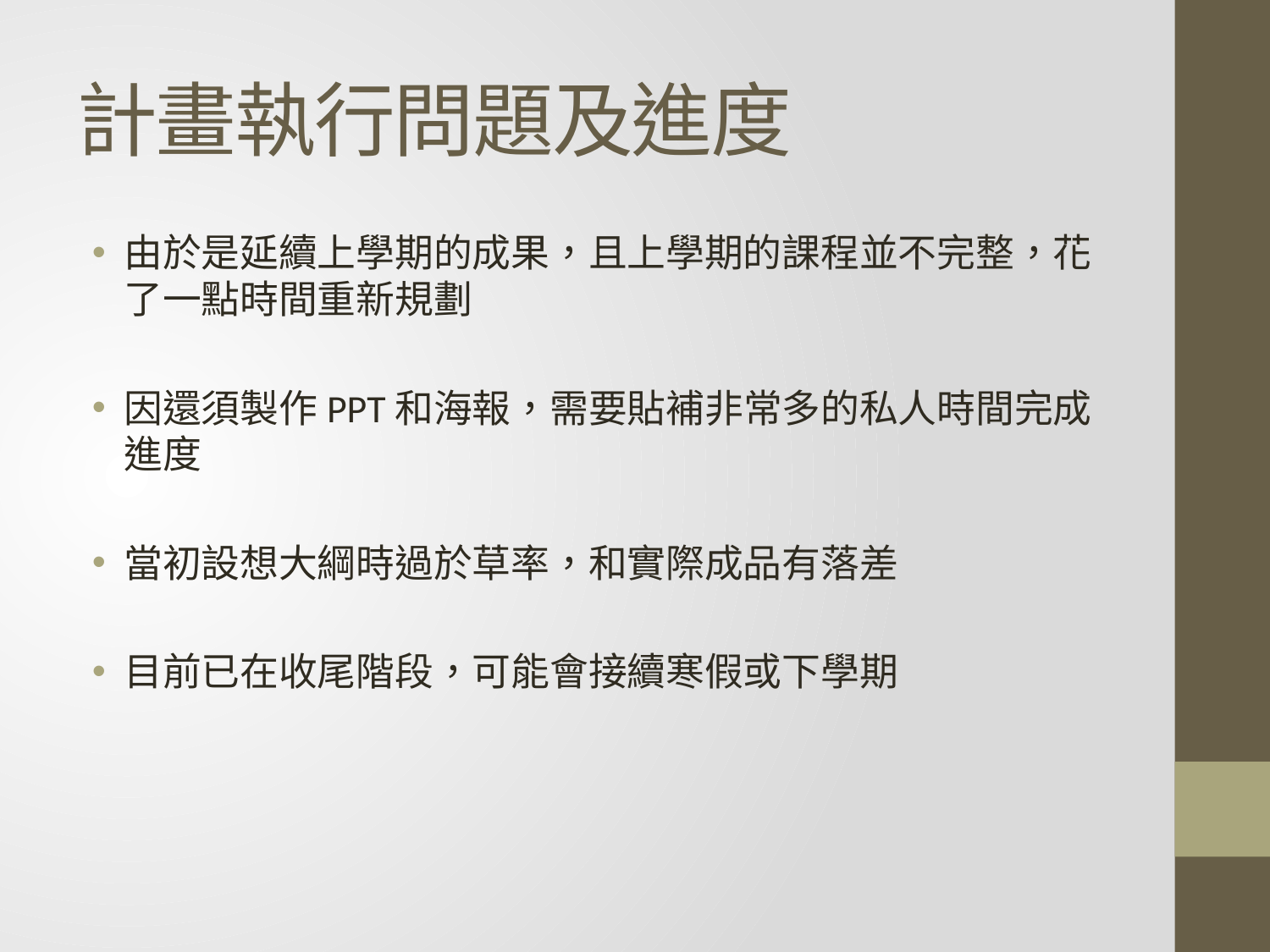

# 計畫執行問題及進度
由於是延續上學期的成果，且上學期的課程並不完整，花了一點時間重新規劃

因還須製作PPT和海報，需要貼補非常多的私人時間完成進度

當初設想大綱時過於草率，和實際成品有落差

目前已在收尾階段，可能會接續寒假或下學期